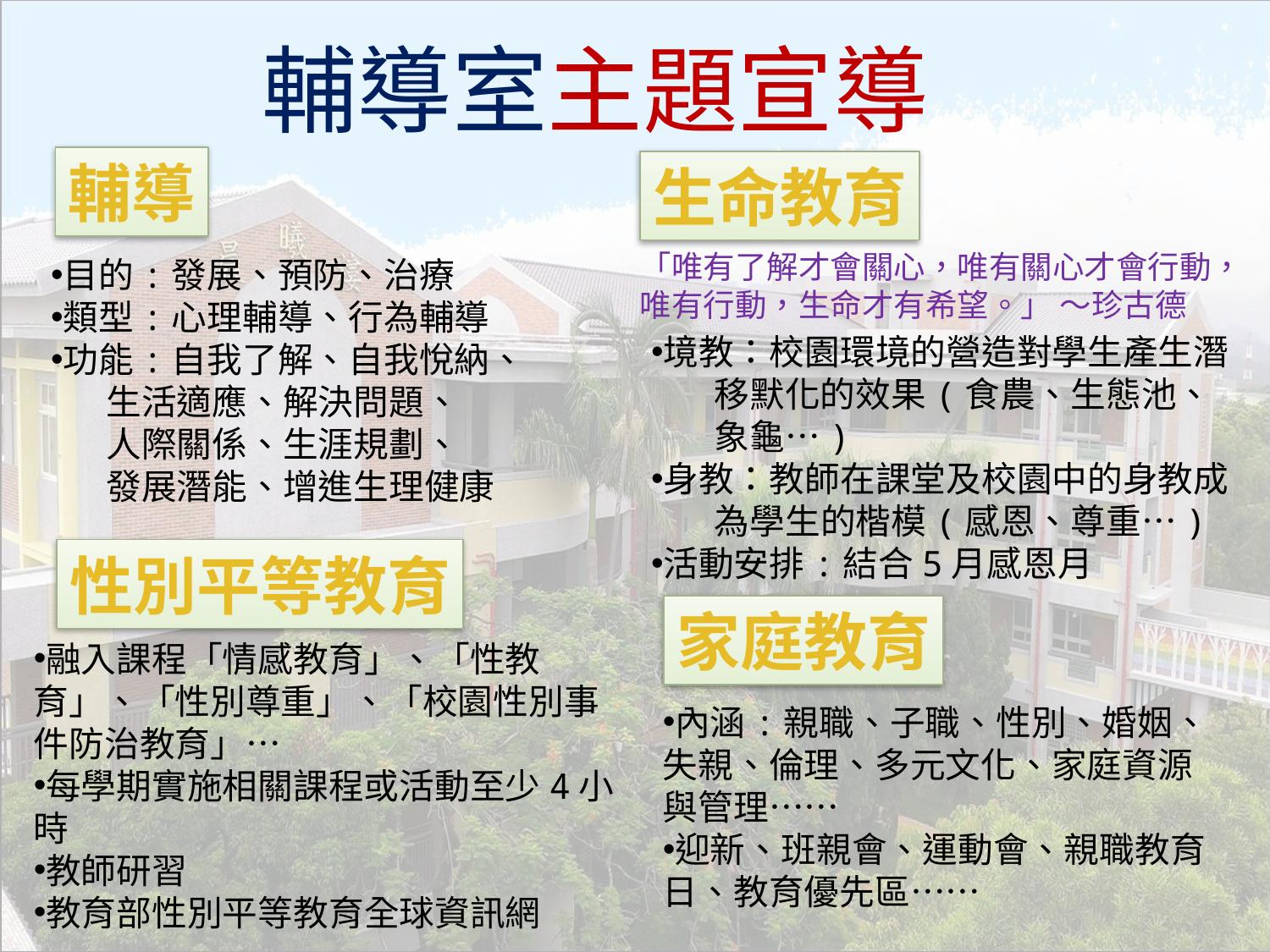

# 輔導室主題宣導
輔導
生命教育
「唯有了解才會關心，唯有關心才會行動，唯有行動，生命才有希望。」 ～珍古德
目的:發展、預防、治療
類型:心理輔導、行為輔導
功能:自我了解、自我悅納、
      生活適應、解決問題、
      人際關係、生涯規劃、
      發展潛能、增進生理健康
境教：校園環境的營造對學生產生潛
       移默化的效果(食農、生態池、
       象龜…)
身教：教師在課堂及校園中的身教成
       為學生的楷模(感恩、尊重…)
活動安排:結合5月感恩月
性別平等教育
家庭教育
融入課程「情感教育」、「性教育」、「性別尊重」、「校園性別事件防治教育」…
每學期實施相關課程或活動至少4小時
教師研習
教育部性別平等教育全球資訊網
內涵:親職、子職、性別、婚姻、失親、倫理、多元文化、家庭資源與管理……
迎新、班親會、運動會、親職教育日、教育優先區……